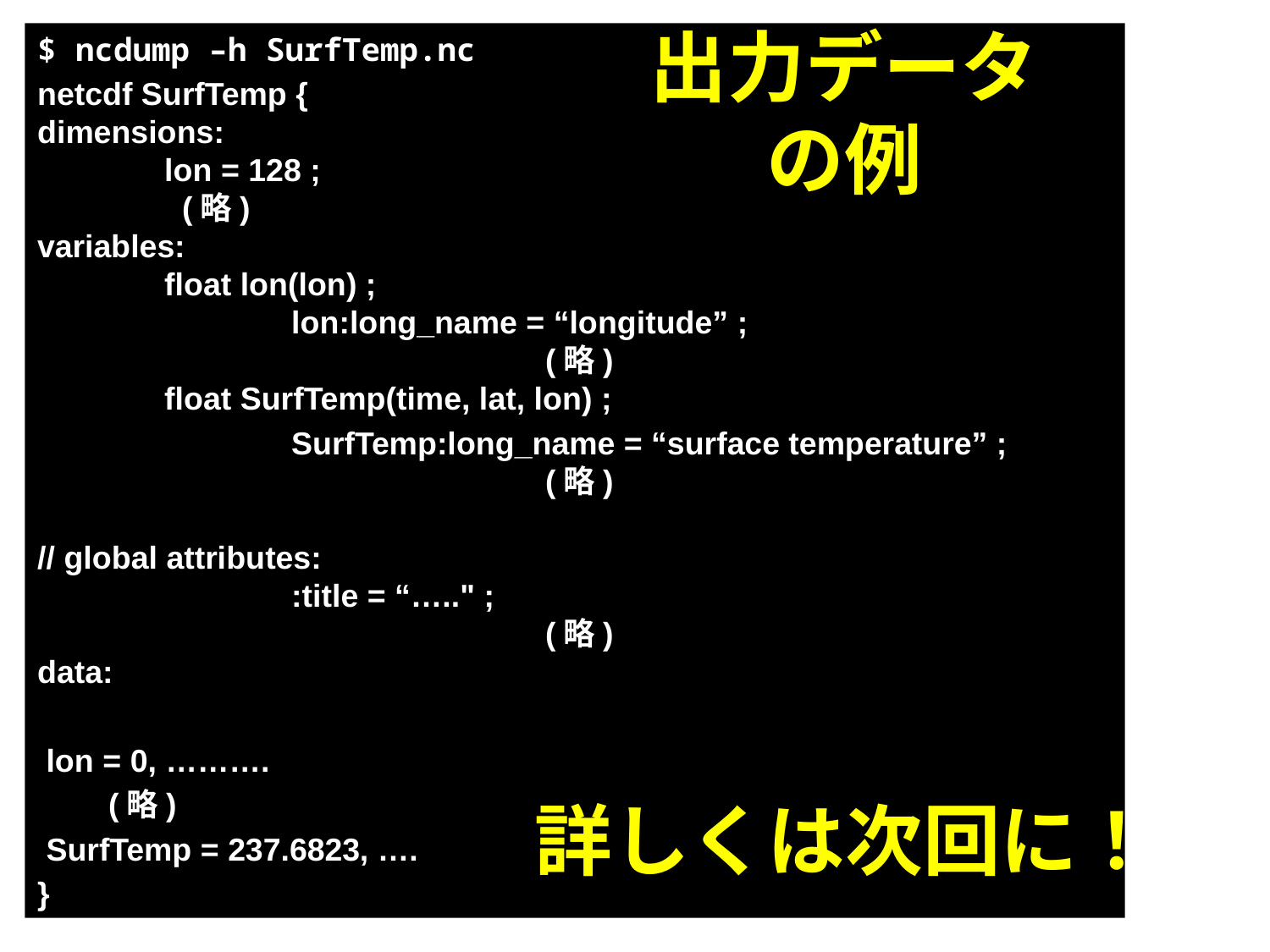

$ ncdump –h SurfTemp.nc
netcdf SurfTemp {
dimensions:
	lon = 128 ;
	  (略)
variables:
	float lon(lon) ;
		lon:long_name = “longitude” ;
				(略)
	float SurfTemp(time, lat, lon) ;
		SurfTemp:long_name = “surface temperature” ;
				(略)
// global attributes:
		:title = “….." ;
				(略)
data:

 lon = 0, ……….
　　(略)
 SurfTemp = 237.6823, ….
}
# 出力データ の例
詳しくは次回に！